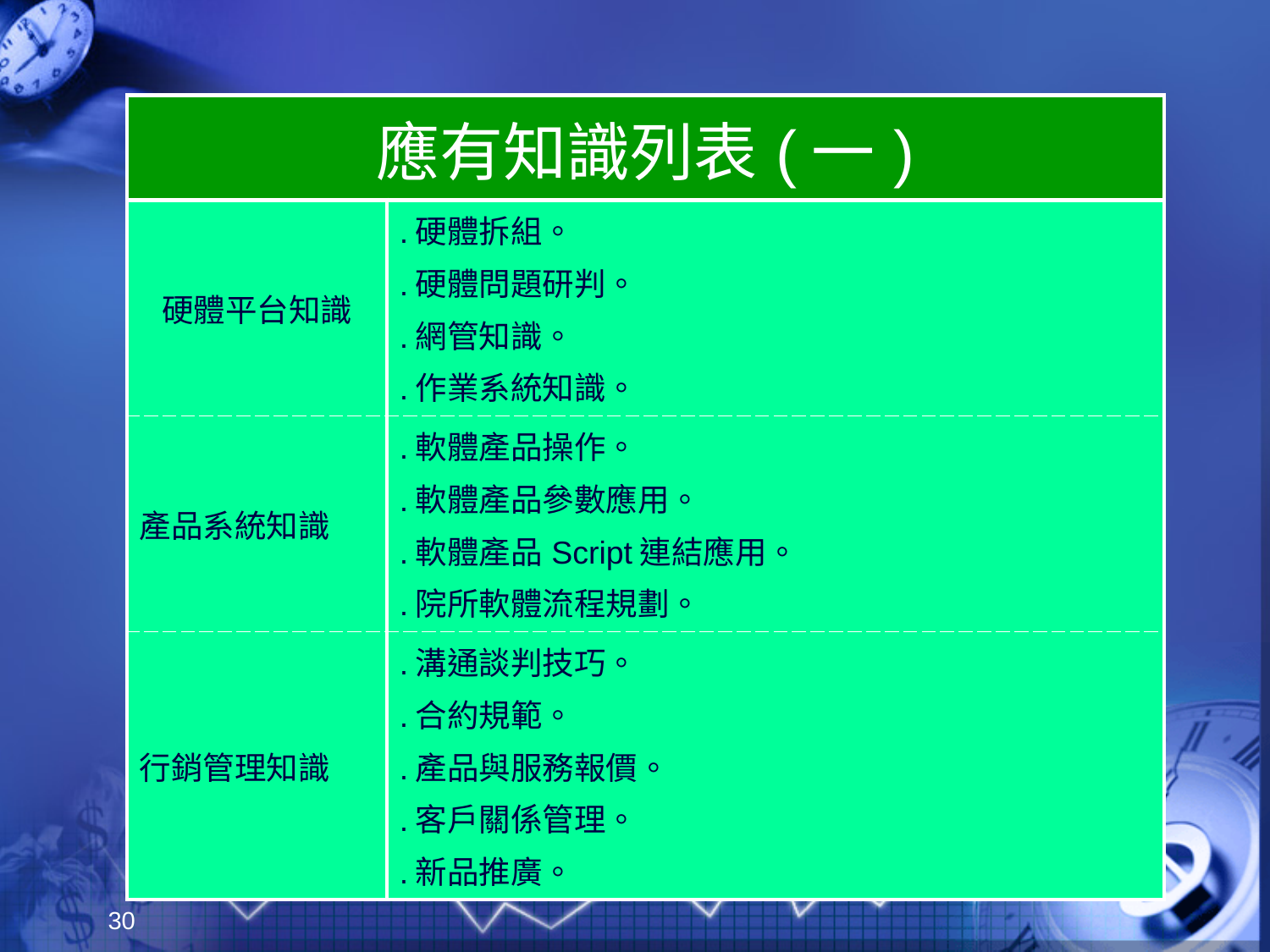

| 應有知識列表(一) |  |
| --- | --- |
| 硬體平台知識 | .硬體拆組。 .硬體問題研判。 .網管知識。 .作業系統知識。 |
| 產品系統知識 | .軟體產品操作。 .軟體產品參數應用。 .軟體產品Script連結應用。 .院所軟體流程規劃。 |
| 行銷管理知識 | .溝通談判技巧。 .合約規範。 .產品與服務報價。 .客戶關係管理。 .新品推廣。 |
30